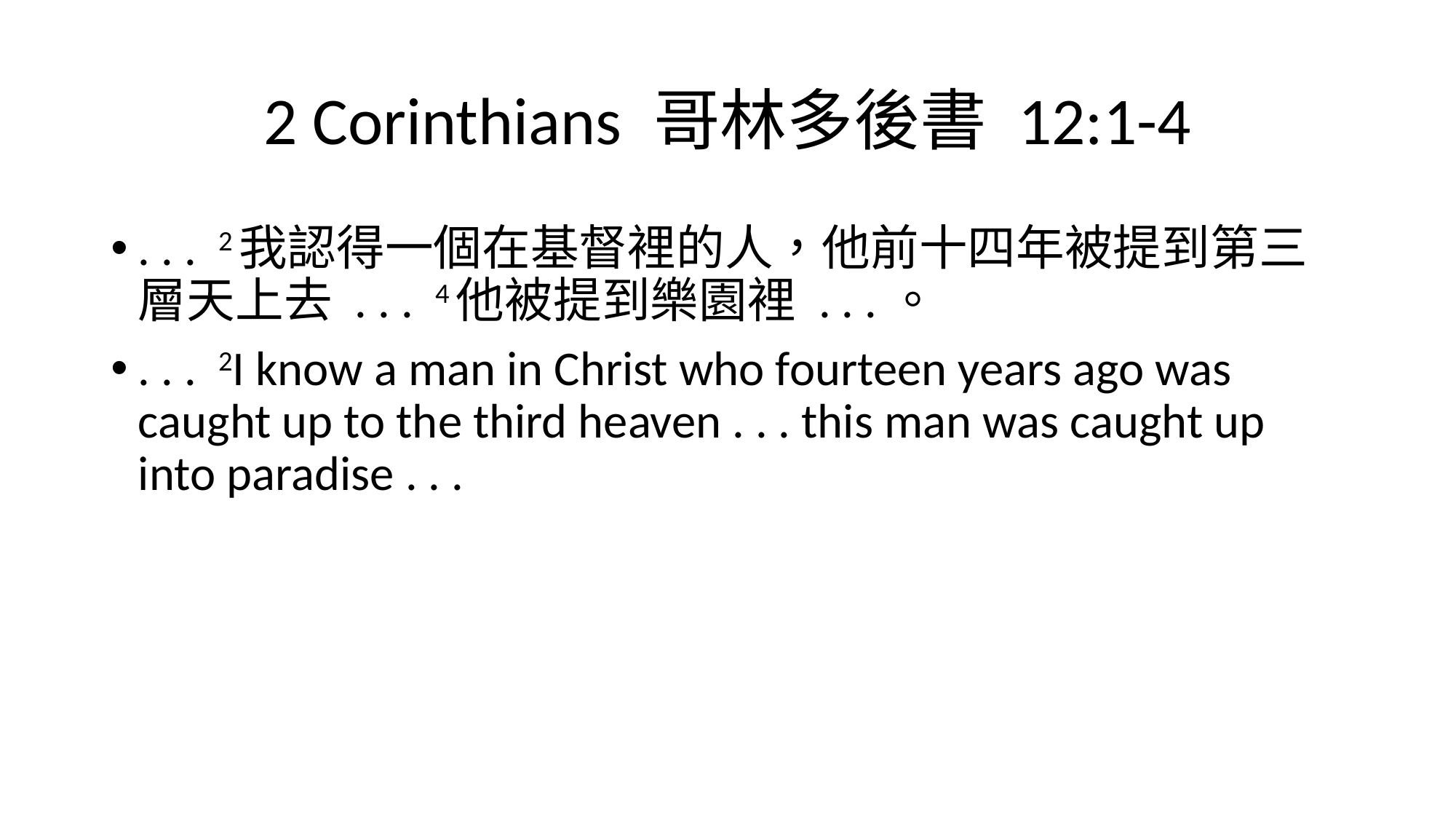

# 2 Corinthians 哥林多後書 12:1-4
. . .  2我認得一個在基督裡的人，他前十四年被提到第三層天上去 . . .  4他被提到樂園裡 . . .。
. . .  2I know a man in Christ who fourteen years ago was caught up to the third heaven . . . this man was caught up into paradise . . .